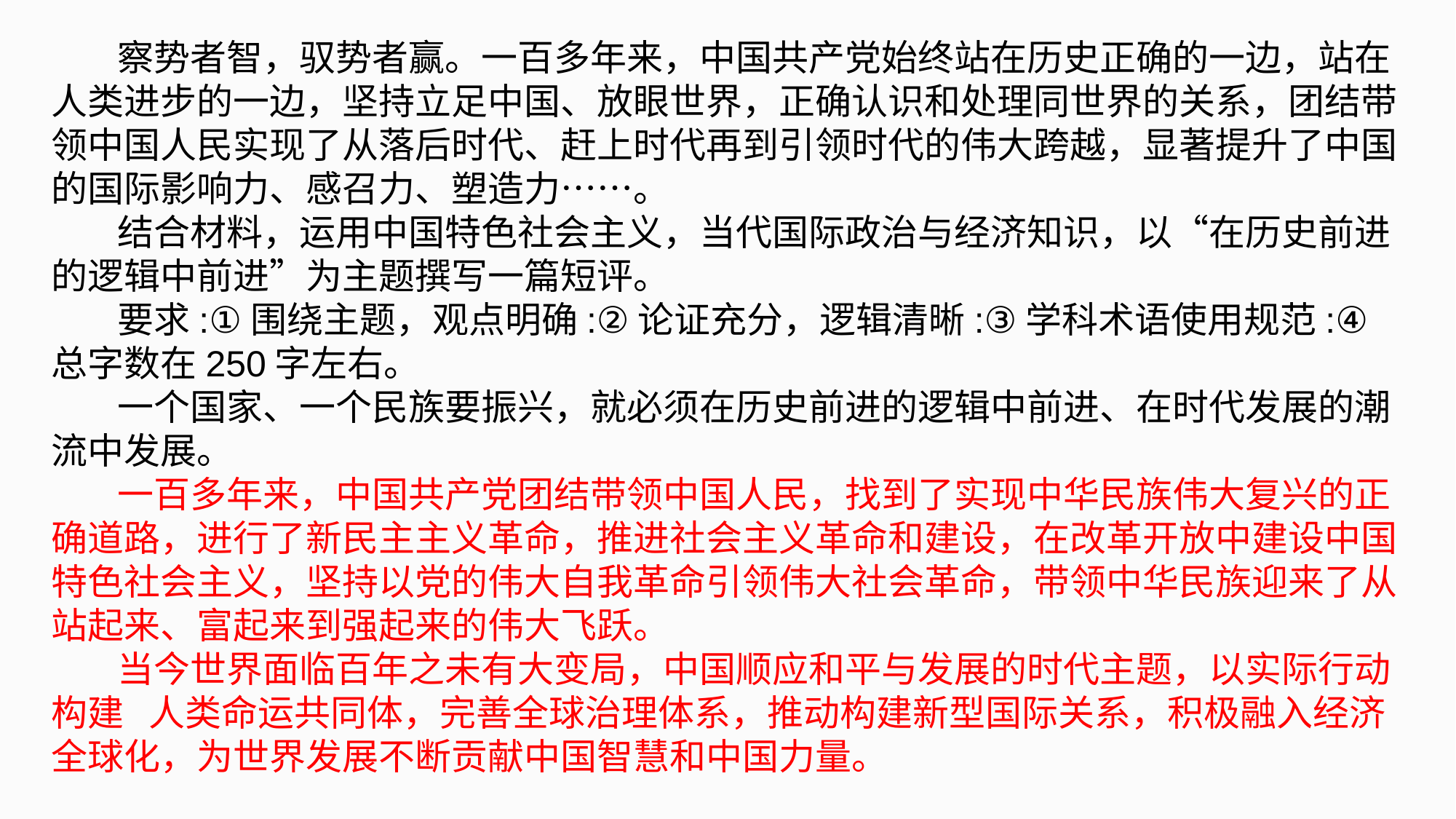

察势者智，驭势者赢。一百多年来，中国共产党始终站在历史正确的一边，站在人类进步的一边，坚持立足中国、放眼世界，正确认识和处理同世界的关系，团结带领中国人民实现了从落后时代、赶上时代再到引领时代的伟大跨越，显著提升了中国的国际影响力、感召力、塑造力……。       结合材料，运用中国特色社会主义，当代国际政治与经济知识，以“在历史前进的逻辑中前进”为主题撰写一篇短评。       要求:①围绕主题，观点明确:②论证充分，逻辑清晰:③学科术语使用规范:④总字数在250字左右。       一个国家、一个民族要振兴，就必须在历史前进的逻辑中前进、在时代发展的潮流中发展。
       一百多年来，中国共产党团结带领中国人民，找到了实现中华民族伟大复兴的正确道路，进行了新民主主义革命，推进社会主义革命和建设，在改革开放中建设中国特色社会主义，坚持以党的伟大自我革命引领伟大社会革命，带领中华民族迎来了从站起来、富起来到强起来的伟大飞跃。
       当今世界面临百年之未有大变局，中国顺应和平与发展的时代主题，以实际行动构建   人类命运共同体，完善全球治理体系，推动构建新型国际关系，积极融入经济全球化，为世界发展不断贡献中国智慧和中国力量。